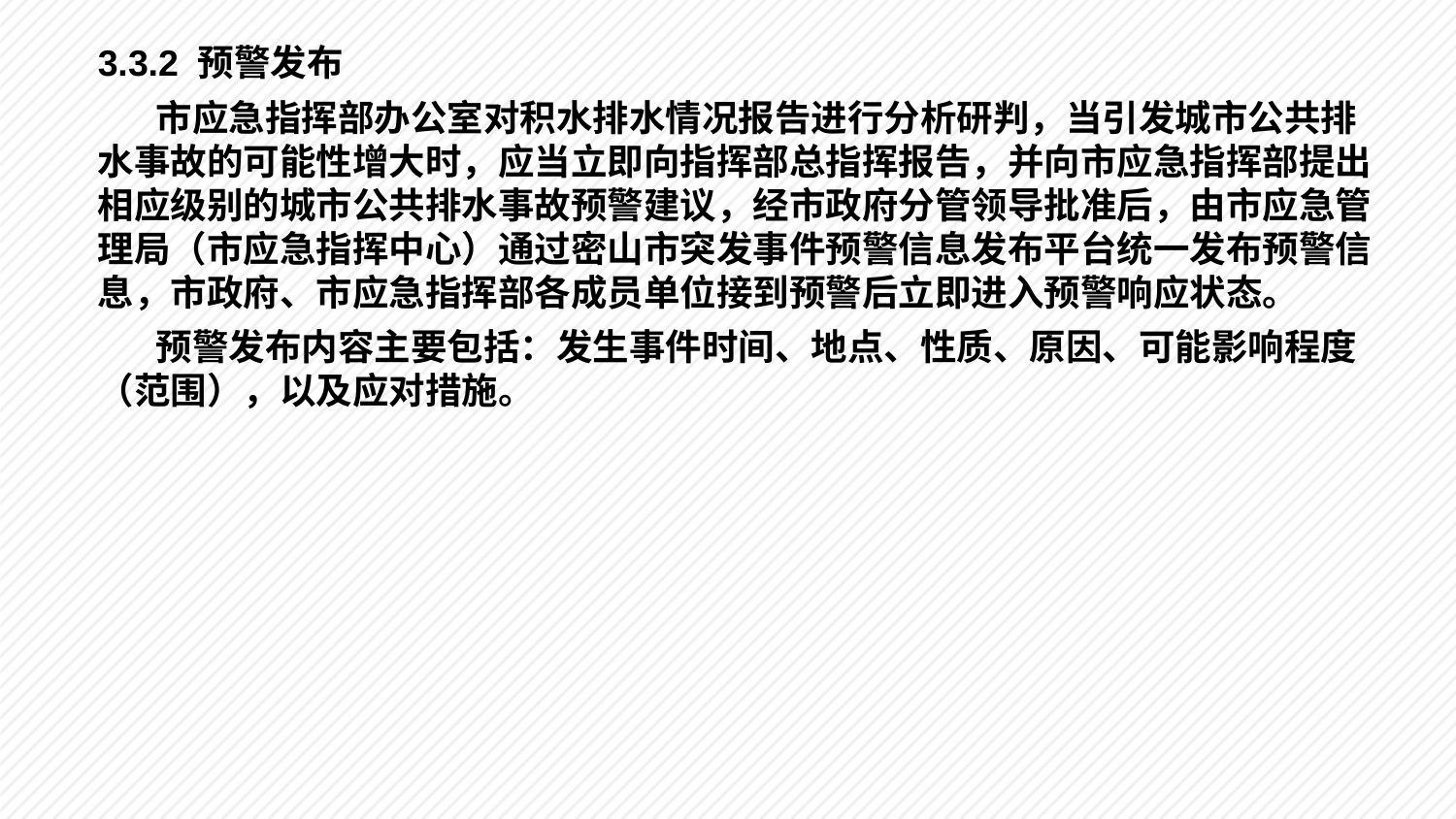

3.3.2 预警发布
      市应急指挥部办公室对积水排水情况报告进行分析研判，当引发城市公共排水事故的可能性增大时，应当立即向指挥部总指挥报告，并向市应急指挥部提出相应级别的城市公共排水事故预警建议，经市政府分管领导批准后，由市应急管理局（市应急指挥中心）通过密山市突发事件预警信息发布平台统一发布预警信息，市政府、市应急指挥部各成员单位接到预警后立即进入预警响应状态。
      预警发布内容主要包括：发生事件时间、地点、性质、原因、可能影响程度（范围），以及应对措施。